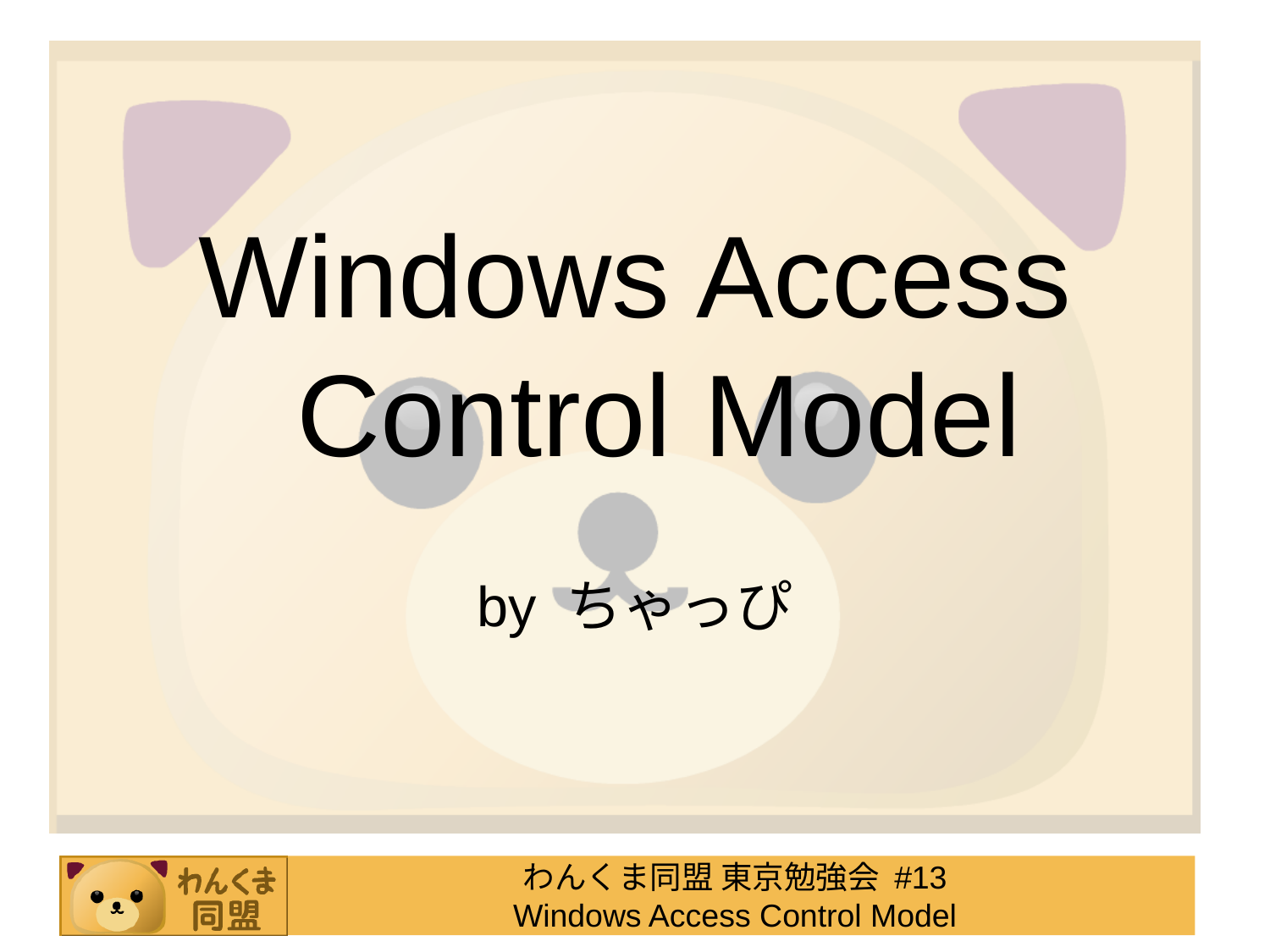

#

Windows Access Control Model

by ちゃっぴ